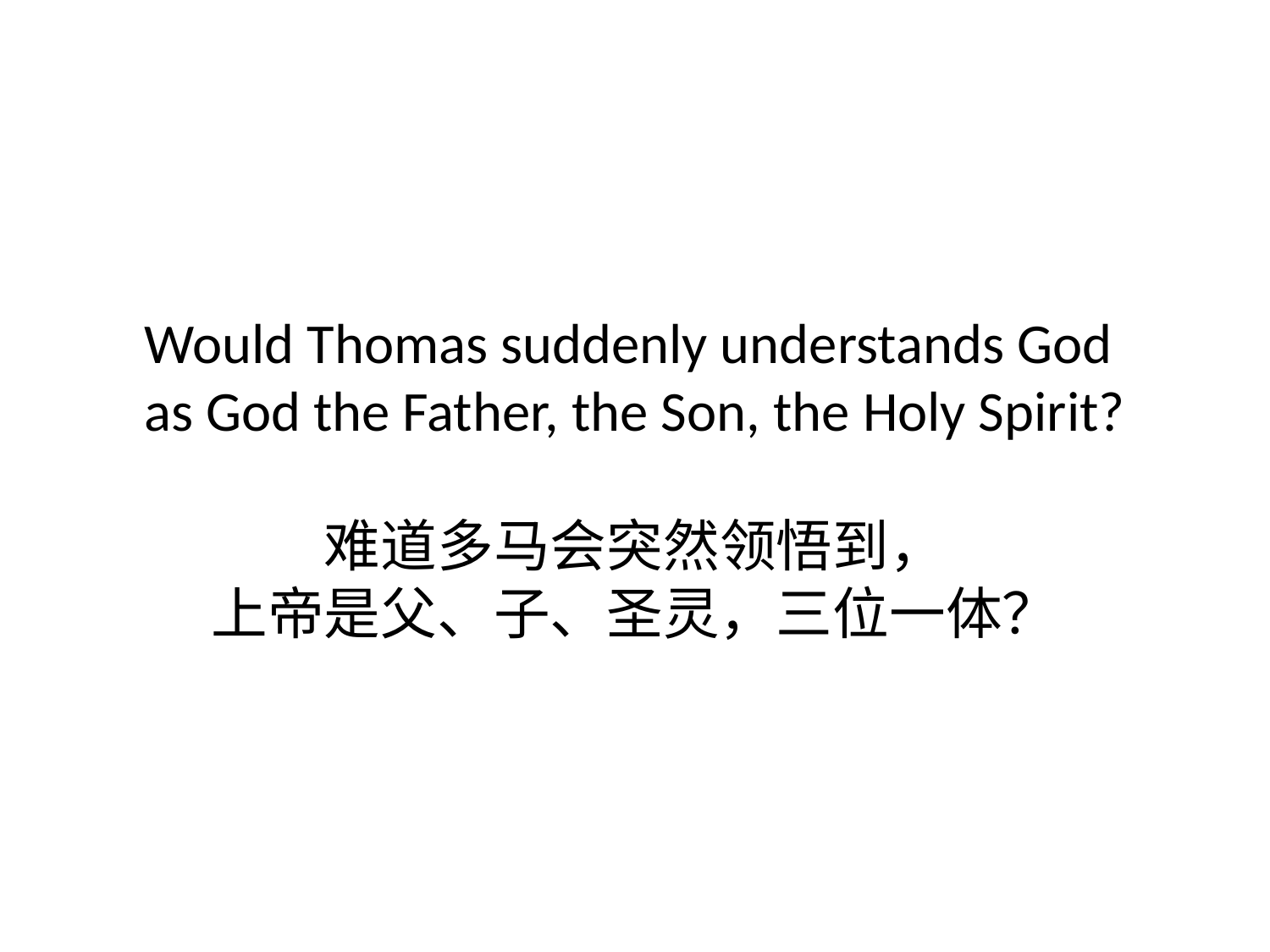

# Would Thomas suddenly understands God as God the Father, the Son, the Holy Spirit? 难道多马会突然领悟到， 上帝是父、子、圣灵，三位一体？